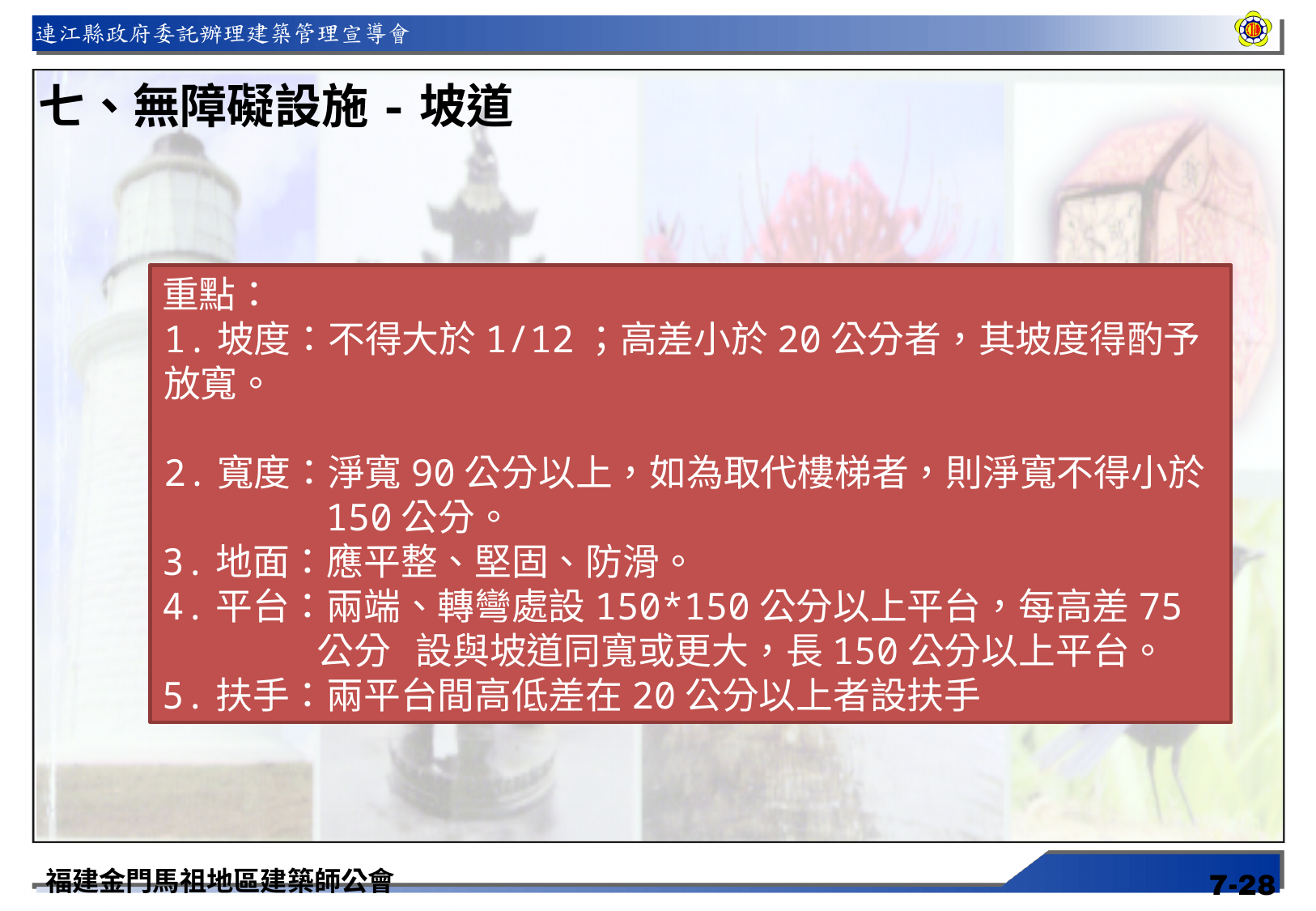

七、無障礙設施-坡道
重點：
1.坡度：不得大於1/12；高差小於20公分者，其坡度得酌予放寬。

2.寬度：淨寬90公分以上，如為取代樓梯者，則淨寬不得小於
     150公分。
3.地面：應平整、堅固、防滑。
4.平台：兩端、轉彎處設150*150公分以上平台，每高差75公分   設與坡道同寬或更大，長150公分以上平台。
5.扶手：兩平台間高低差在20公分以上者設扶手
福建金門馬祖地區建築師公會
7-28